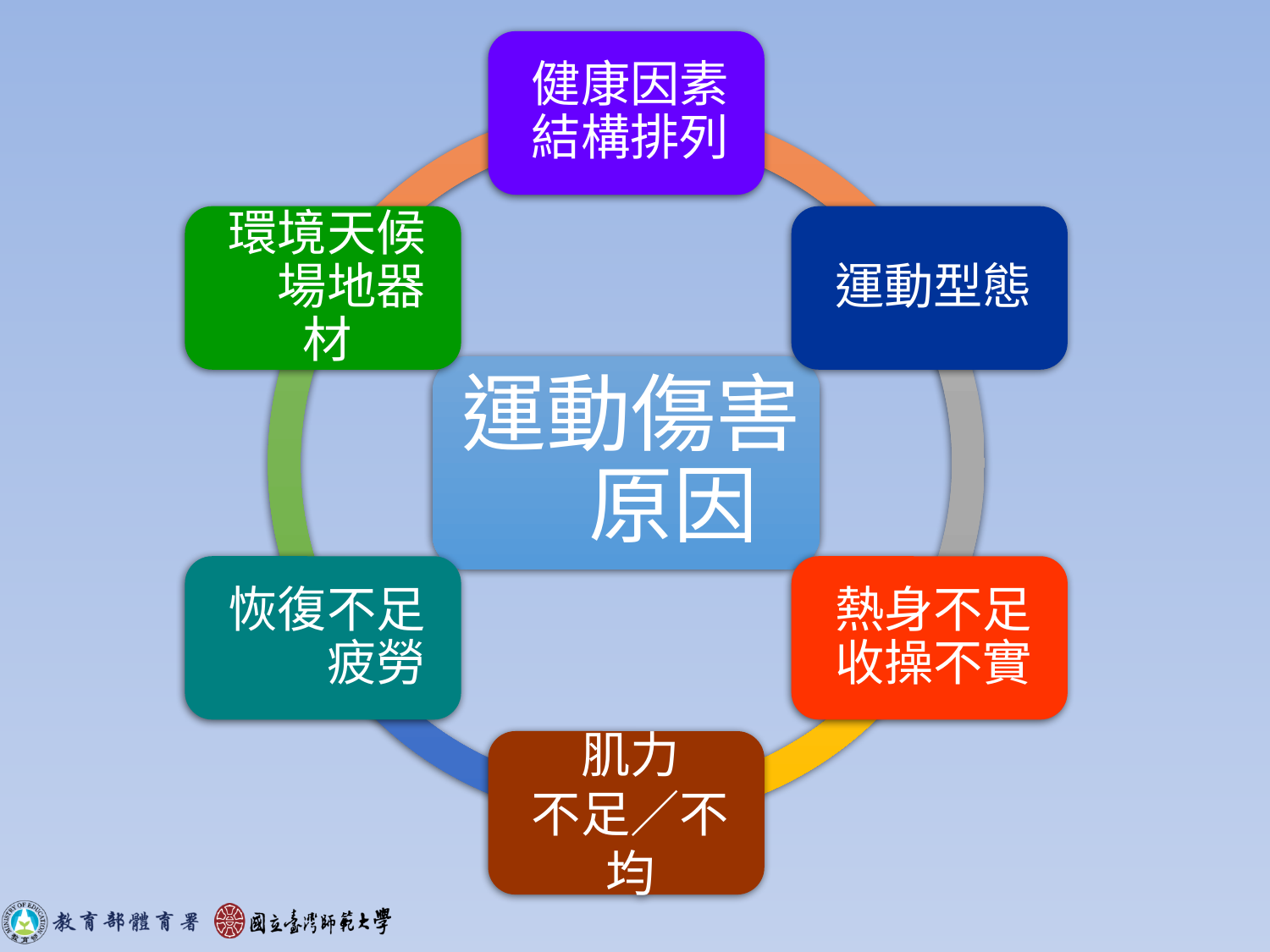

運動傷害　原因
健康因素
結構排列
運動型態
熱身不足
收操不實
肌力
不足／不均
恢復不足　　疲勞
環境天候　場地器材